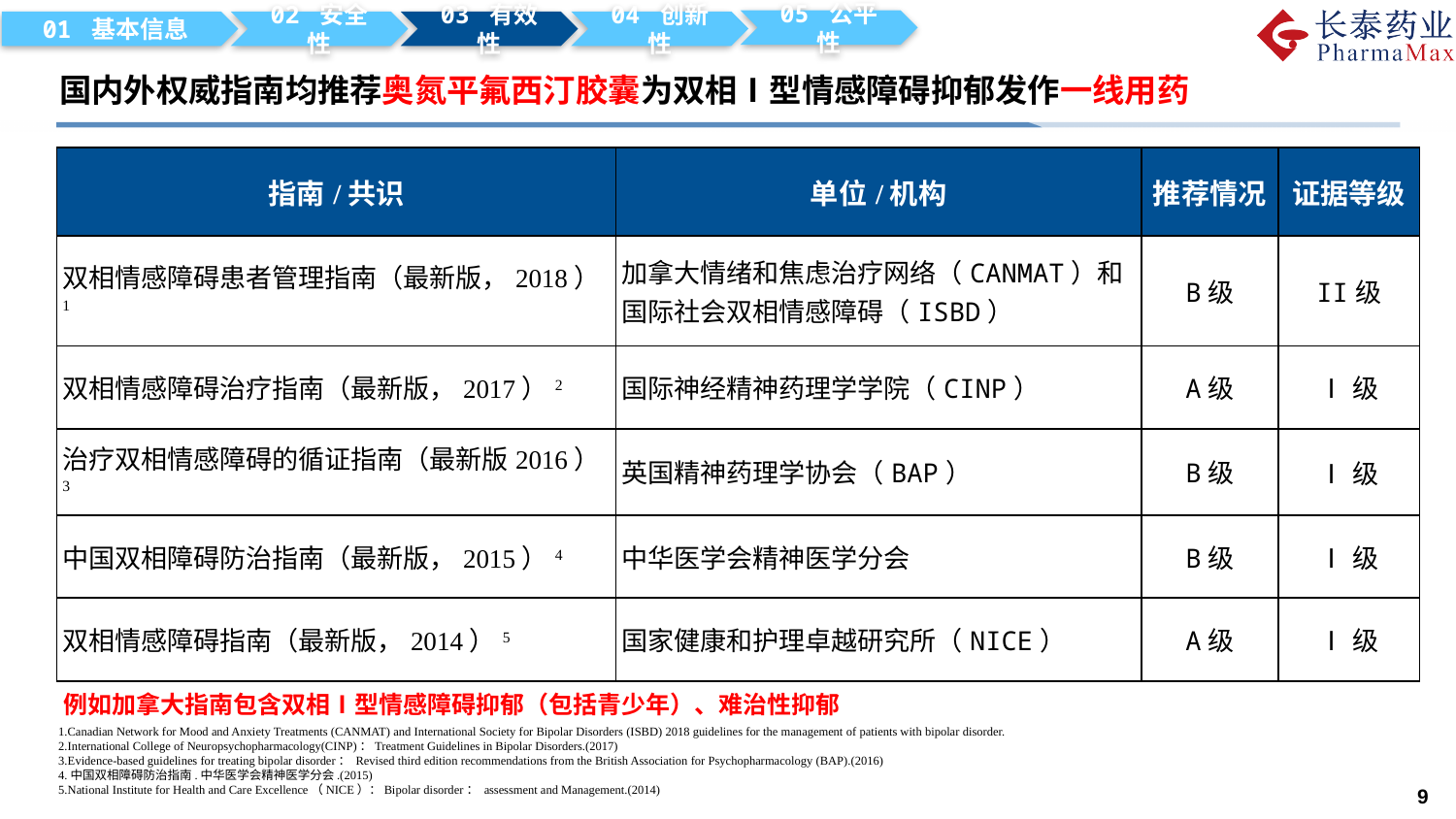

05 公平性
01 基本信息
02 安全性
03 有效性
04 创新性

# 国内外权威指南均推荐奥氮平氟西汀胶囊为双相Ⅰ型情感障碍抑郁发作一线用药
| 指南/共识 | 单位/机构 | 推荐情况 | 证据等级 |
| --- | --- | --- | --- |
| 双相情感障碍患者管理指南（最新版，2018）1 | 加拿大情绪和焦虑治疗网络（CANMAT）和国际社会双相情感障碍（ISBD） | B级 | II级 |
| 双相情感障碍治疗指南（最新版，2017）2 | 国际神经精神药理学学院（CINP） | A级 | Ⅰ级 |
| 治疗双相情感障碍的循证指南（最新版2016）3 | 英国精神药理学协会（BAP） | B级 | Ⅰ级 |
| 中国双相障碍防治指南（最新版，2015）4 | 中华医学会精神医学分会 | B级 | Ⅰ级 |
| 双相情感障碍指南（最新版，2014）5 | 国家健康和护理卓越研究所（NICE） | A级 | Ⅰ级 |

例如加拿大指南包含双相Ⅰ型情感障碍抑郁（包括青少年）、难治性抑郁
1.Canadian Network for Mood and Anxiety Treatments (CANMAT) and International Society for Bipolar Disorders (ISBD) 2018 guidelines for the management of patients with bipolar disorder.
2.International College of Neuropsychopharmacology(CINP)：Treatment Guidelines in Bipolar Disorders.(2017)
3.Evidence-based guidelines for treating bipolar disorder： Revised third edition recommendations from the British Association for Psychopharmacology (BAP).(2016)
4.中国双相障碍防治指南.中华医学会精神医学分会.(2015)
5.National Institute for Health and Care Excellence（NICE）：Bipolar disorder： assessment and Management.(2014)